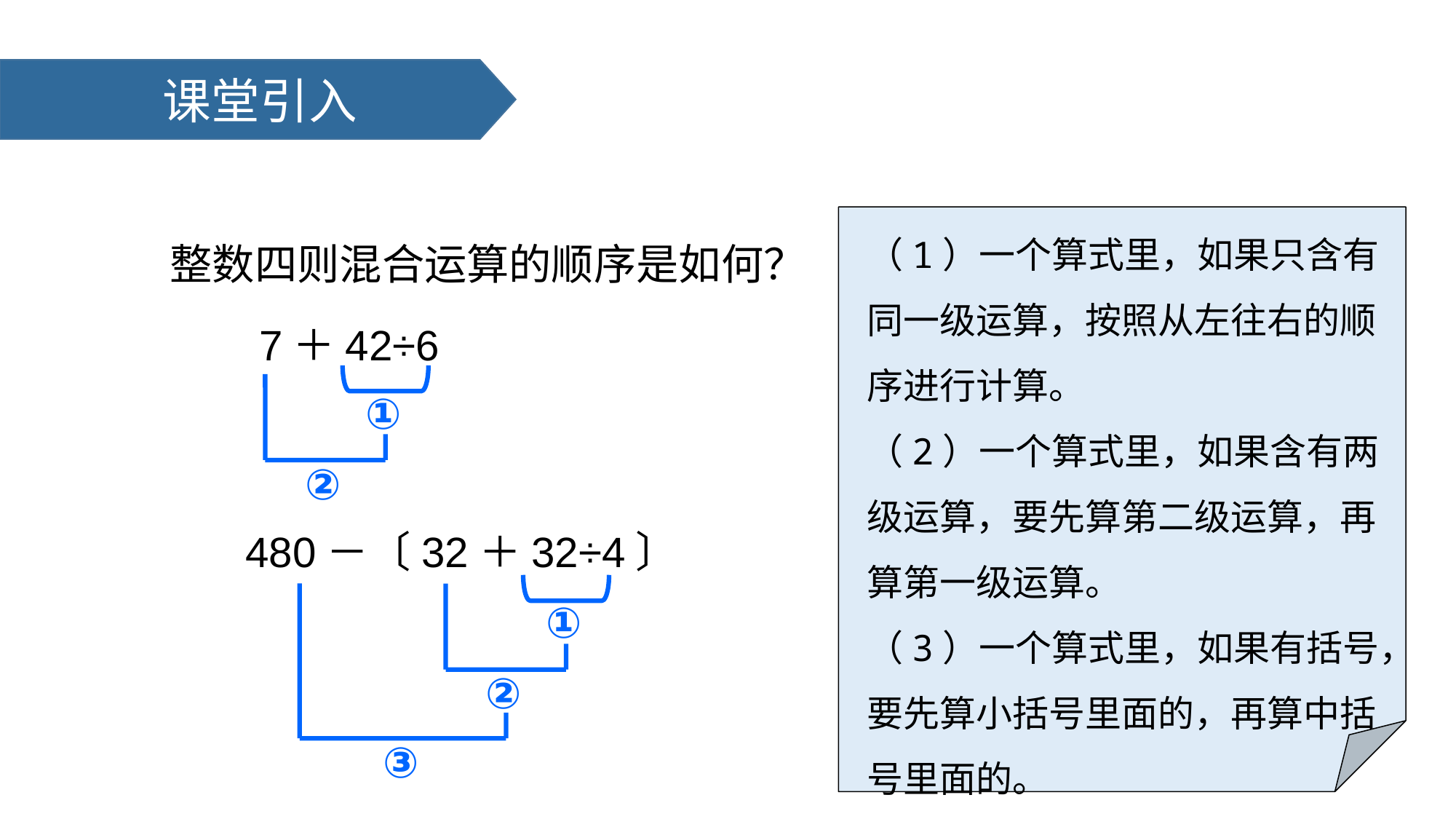

课堂引入
（1）一个算式里，如果只含有同一级运算，按照从左往右的顺序进行计算。
（2）一个算式里，如果含有两级运算，要先算第二级运算，再算第一级运算。
（3）一个算式里，如果有括号，要先算小括号里面的，再算中括号里面的。
整数四则混合运算的顺序是如何？

7＋42÷6

①

②

480－〔32＋32÷4〕

①

②

③